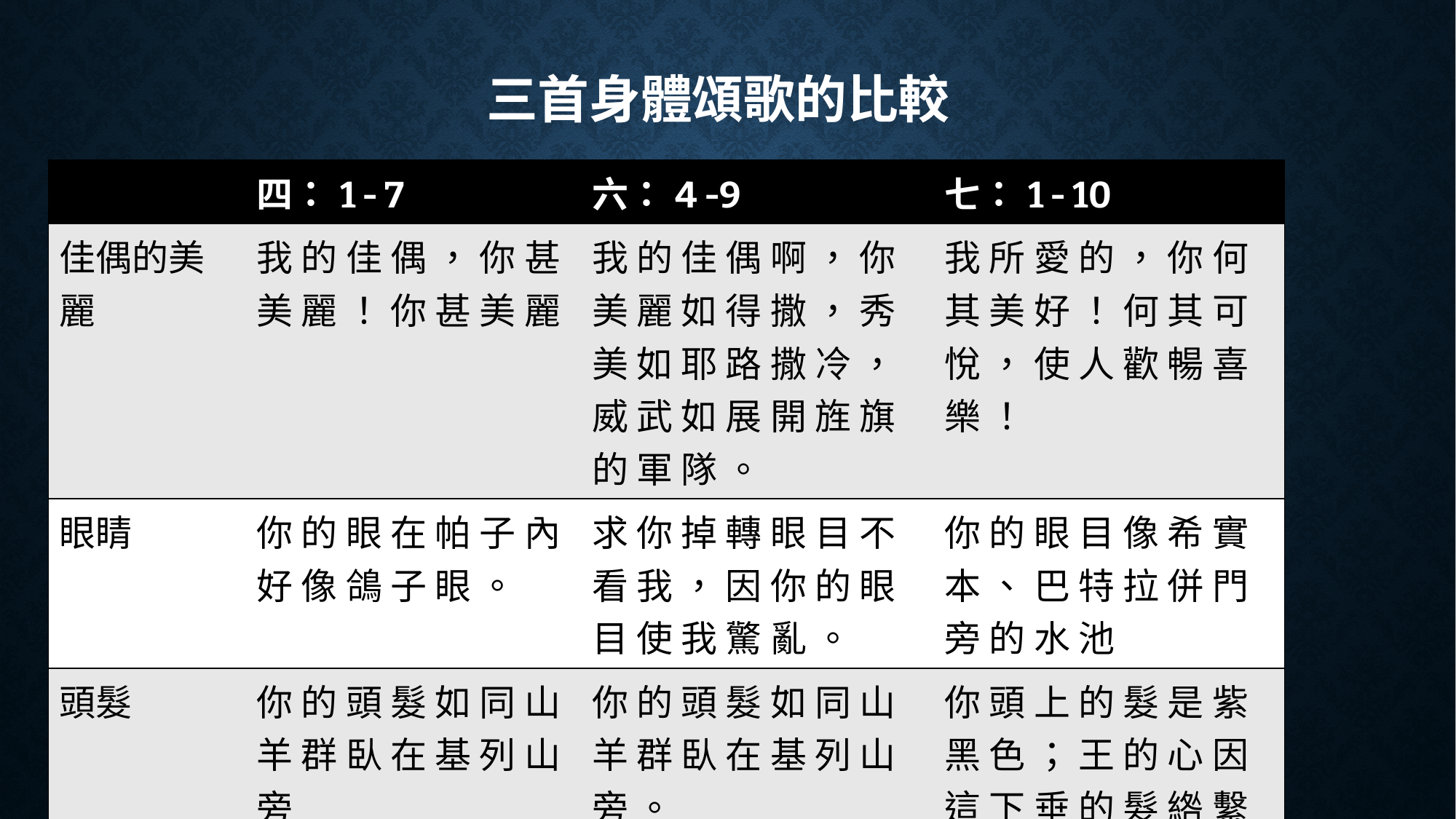

# 三首身體頌歌的比較
|  | 四：1 - 7 | 六：4 -9 | 七：1 - 10 |
| --- | --- | --- | --- |
| 佳偶的美麗 | 我 的 佳 偶 ， 你 甚 美 麗 ！ 你 甚 美 麗 ！ | 我 的 佳 偶 啊 ， 你 美 麗 如 得 撒 ， 秀 美 如 耶 路 撒 冷 ， 威 武 如 展 開 旌 旗 的 軍 隊 。 | 我 所 愛 的 ， 你 何 其 美 好 ！ 何 其 可 悅 ， 使 人 歡 暢 喜 樂 ！ |
| 眼睛 | 你 的 眼 在 帕 子 內 好 像 鴿 子 眼 。 | 求 你 掉 轉 眼 目 不 看 我 ， 因 你 的 眼 目 使 我 驚 亂 。 | 你 的 眼 目 像 希 實 本 、 巴 特 拉 併 門 旁 的 水 池 |
| 頭髮 | 你 的 頭 髮 如 同 山 羊 群 臥 在 基 列 山 旁 | 你 的 頭 髮 如 同 山 羊 群 臥 在 基 列 山 旁 。 | 你 頭 上 的 髮 是 紫 黑 色 ； 王 的 心 因 這 下 垂 的 髮 綹 繫 住 了 。 |